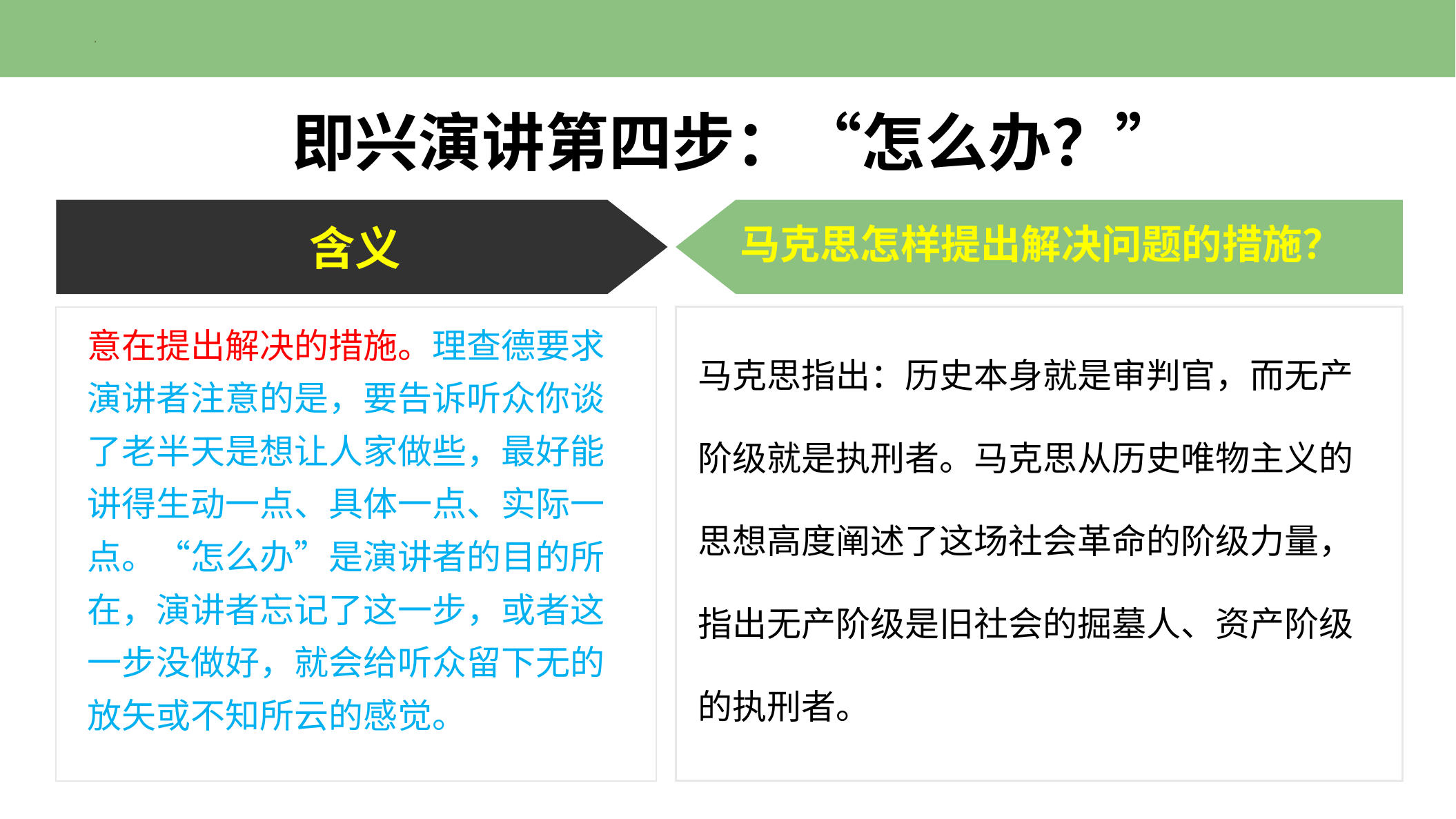

即兴演讲第四步：“怎么办？”
添加标题
添加标题
马克思怎样提出解决问题的措施？
含义
意在提出解决的措施。理查德要求演讲者注意的是，要告诉听众你谈了老半天是想让人家做些，最好能讲得生动一点、具体一点、实际一点。“怎么办”是演讲者的目的所在，演讲者忘记了这一步，或者这一步没做好，就会给听众留下无的放矢或不知所云的感觉。

马克思指出：历史本身就是审判官，而无产阶级就是执刑者。马克思从历史唯物主义的思想高度阐述了这场社会革命的阶级力量，指出无产阶级是旧社会的掘墓人、资产阶级的执刑者。